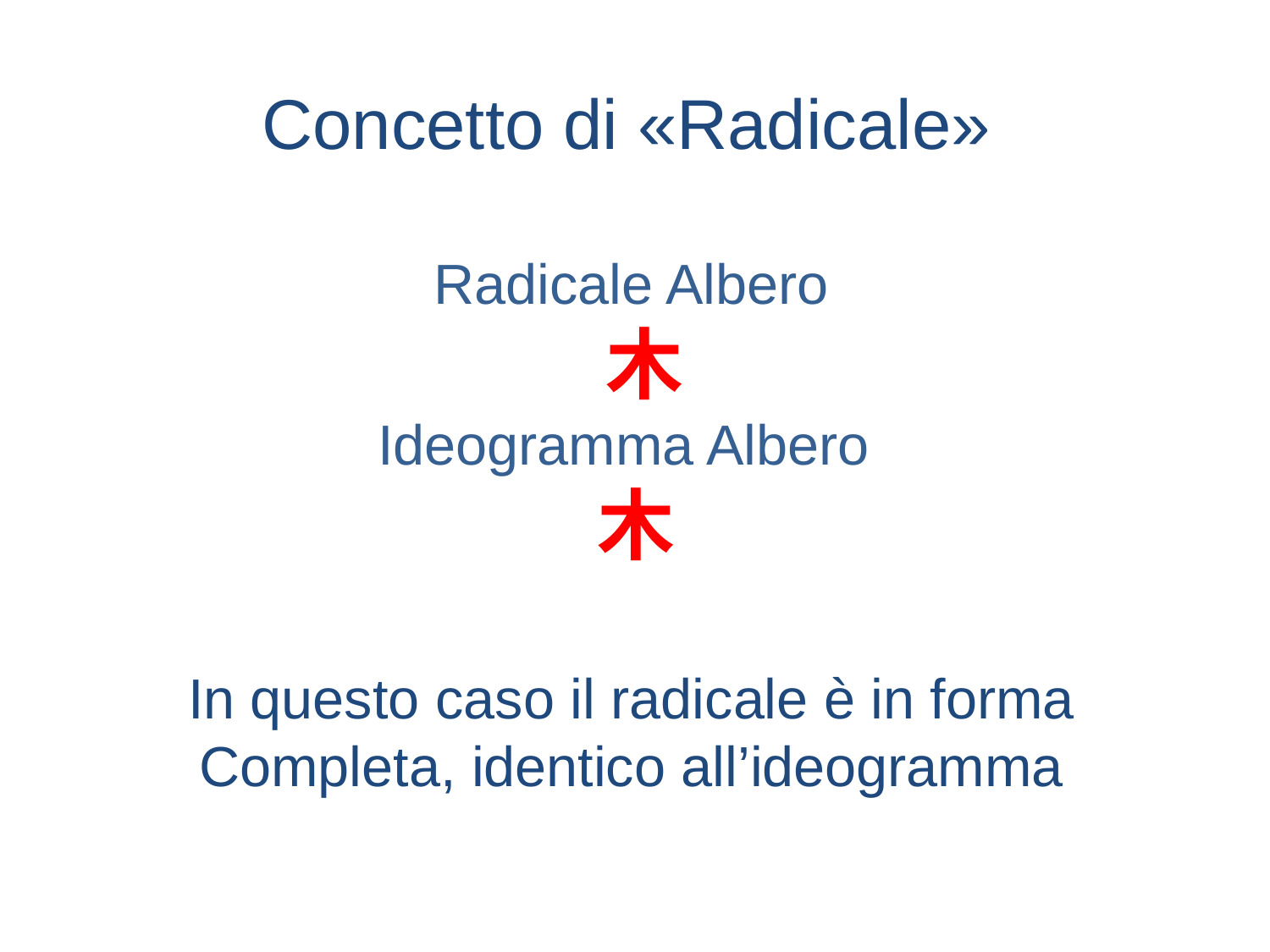

Concetto di «Radicale»

Radicale Albero
  木
Ideogramma Albero
 木

In questo caso il radicale è in forma Completa, identico all’ideogramma